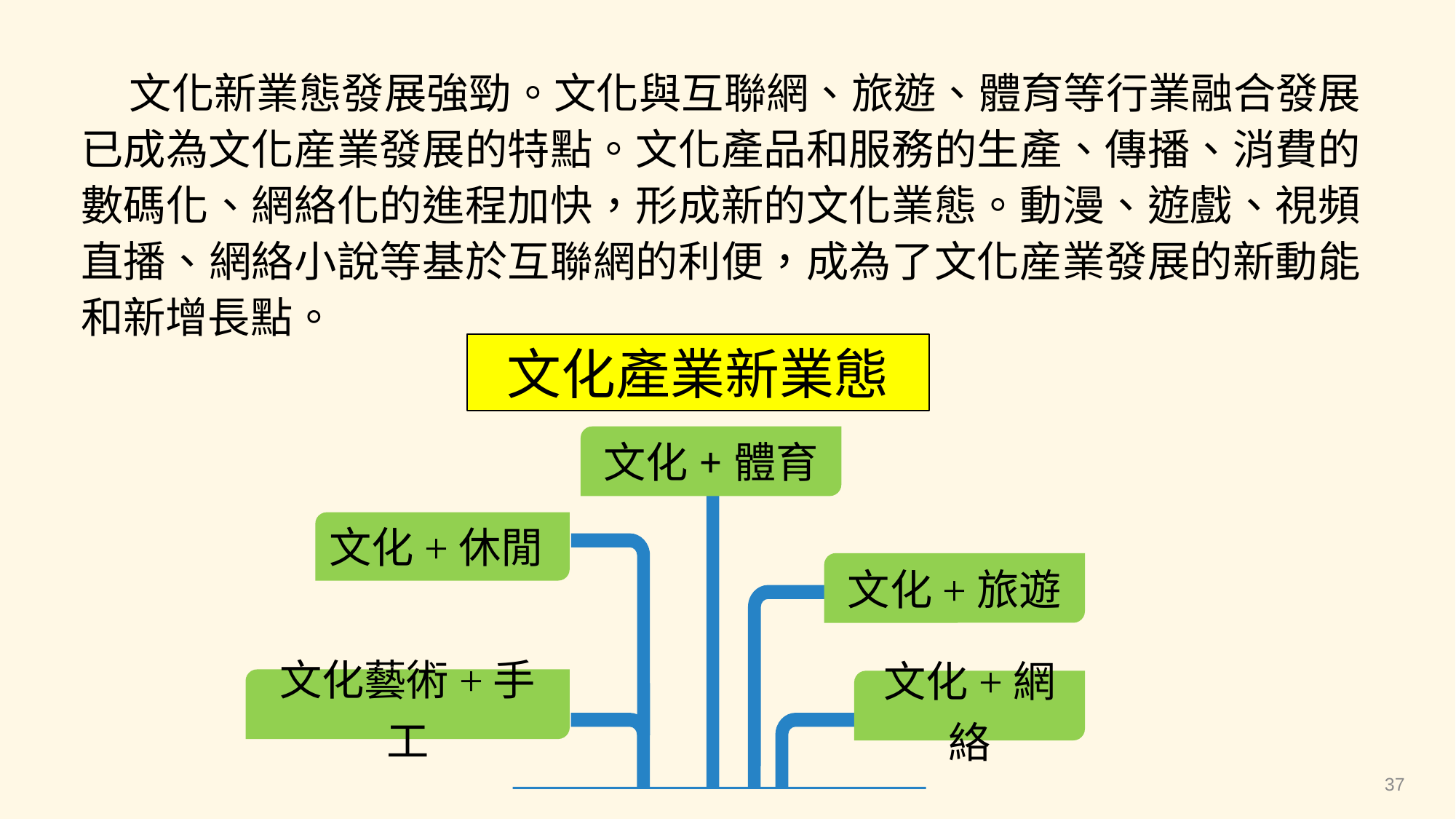

文化新業態發展強勁。文化與互聯網、旅遊、體育等行業融合發展已成為文化産業發展的特點。文化產品和服務的生產、傳播、消費的數碼化、網絡化的進程加快，形成新的文化業態。動漫、遊戲、視頻直播、網絡小說等基於互聯網的利便，成為了文化産業發展的新動能和新增長點。

文化產業新業態

文化+體育

文化+休閒

文化+旅遊

文化藝術+手工
文化+網絡